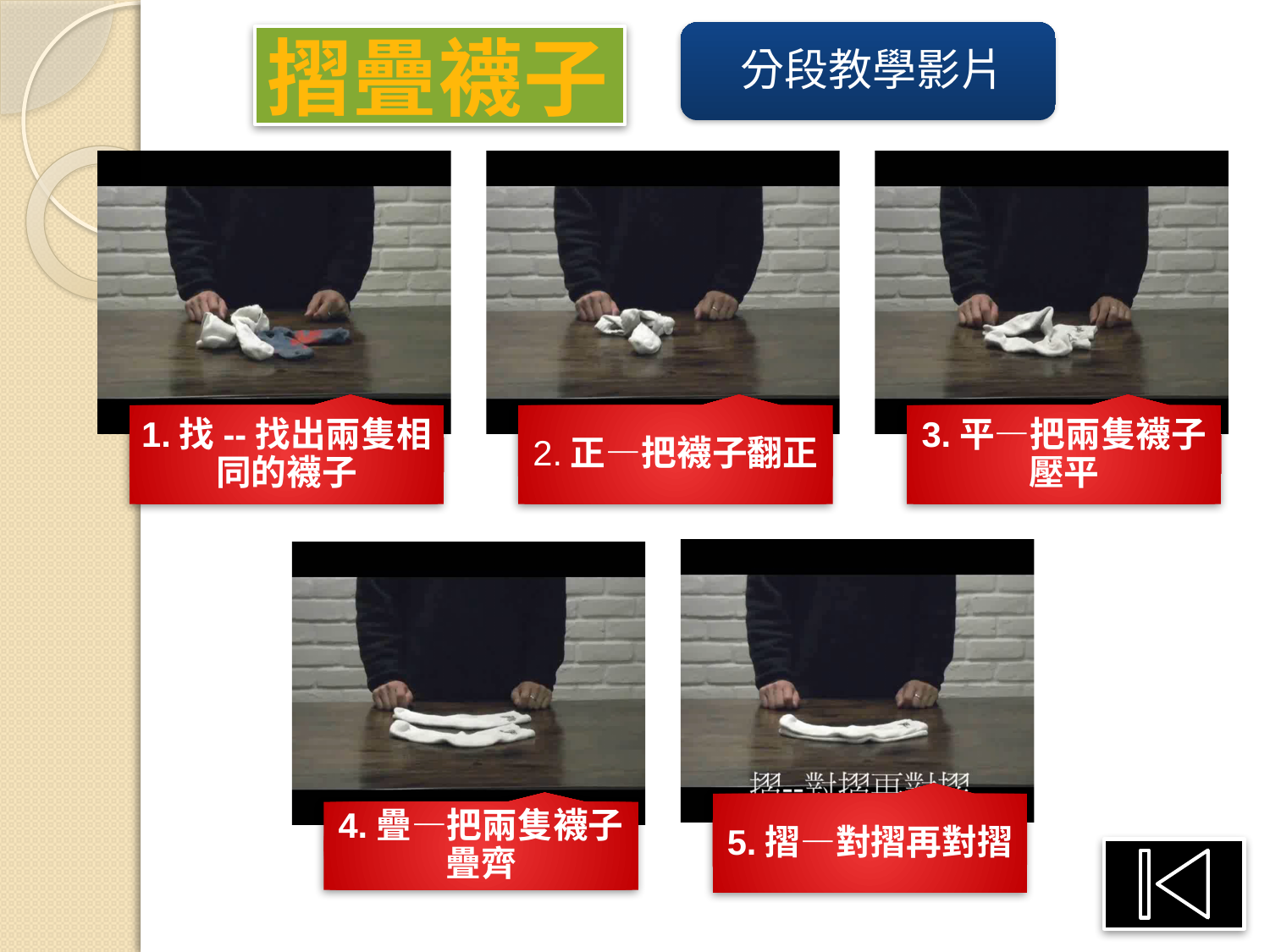

分段教學影片
# 摺疊襪子
1.找--找出兩隻相同的襪子
2.正—把襪子翻正
3.平—把兩隻襪子壓平
4.疊—把兩隻襪子疊齊
5.摺—對摺再對摺